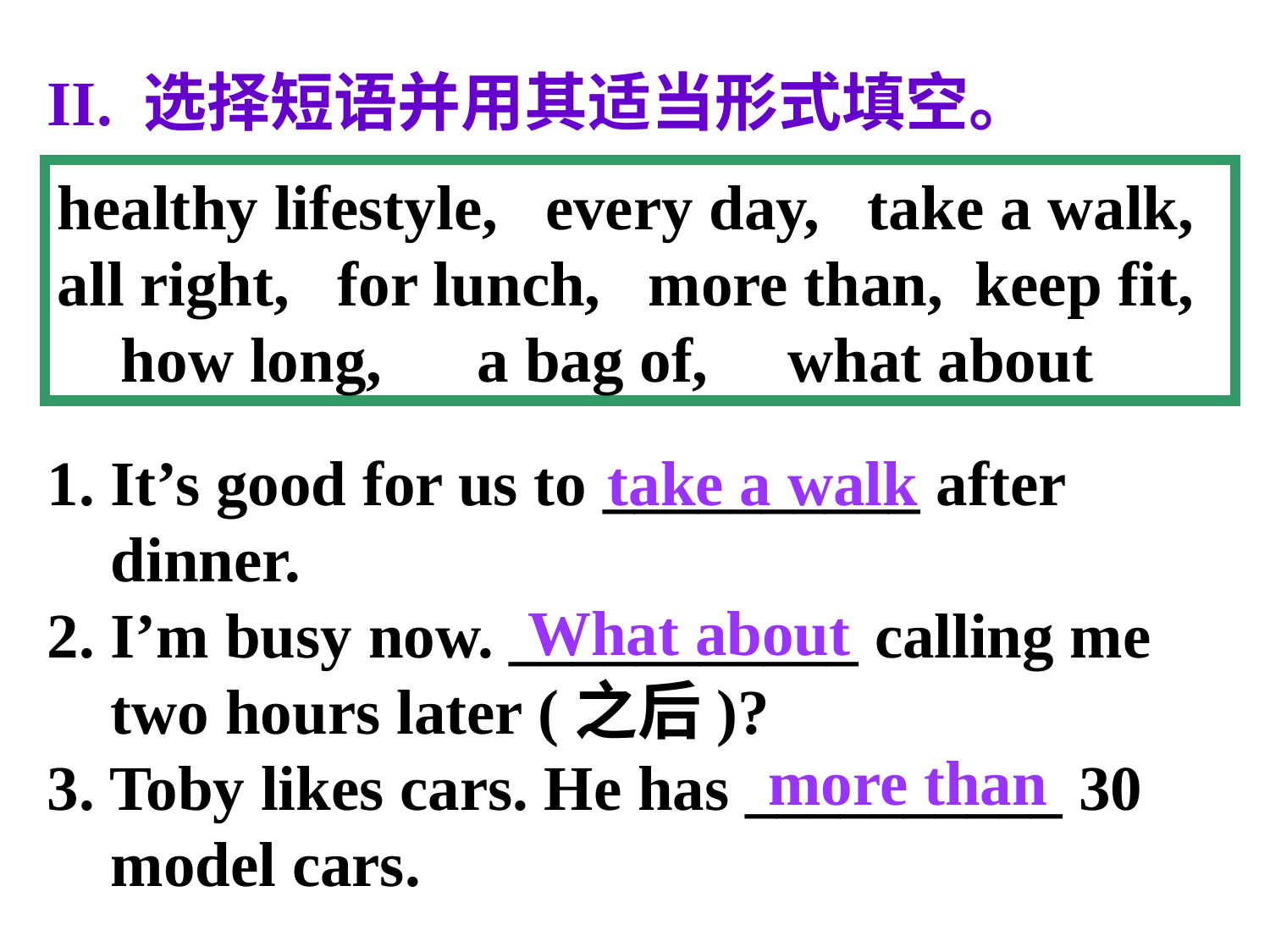

II. 选择短语并用其适当形式填空。
healthy lifestyle,   every day,   take a walk,
all right,   for lunch,   more than,  keep fit,  how long,      a bag of,     what about
1. It’s good for us to __________ after
    dinner.
2. I’m busy now. ___________ calling me
    two hours later (之后)?
3. Toby likes cars. He has __________ 30
    model cars.
take a walk
What about
more than